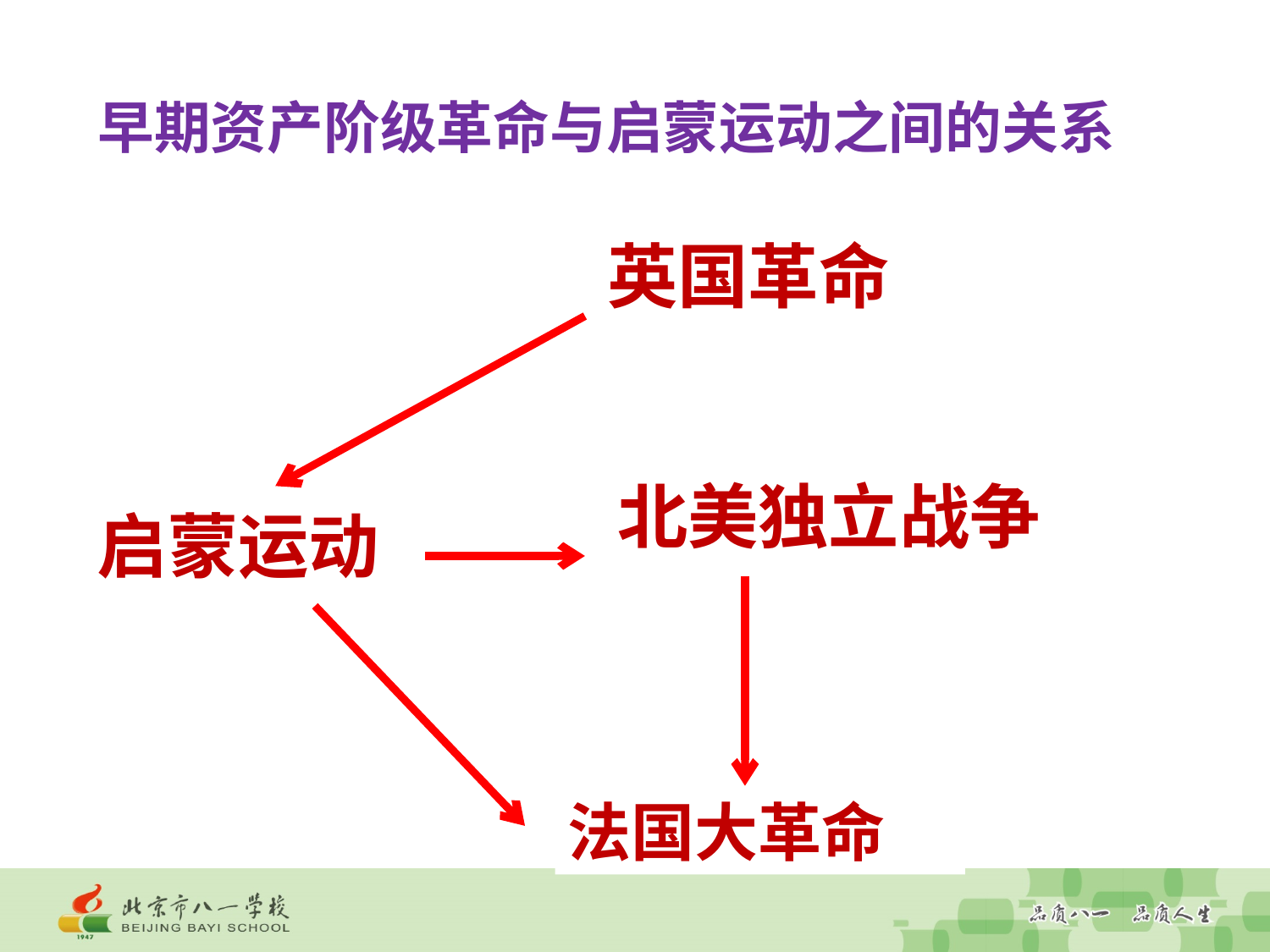

# 早期资产阶级革命与启蒙运动之间的关系
英国革命
北美独立战争
启蒙运动
法国大革命